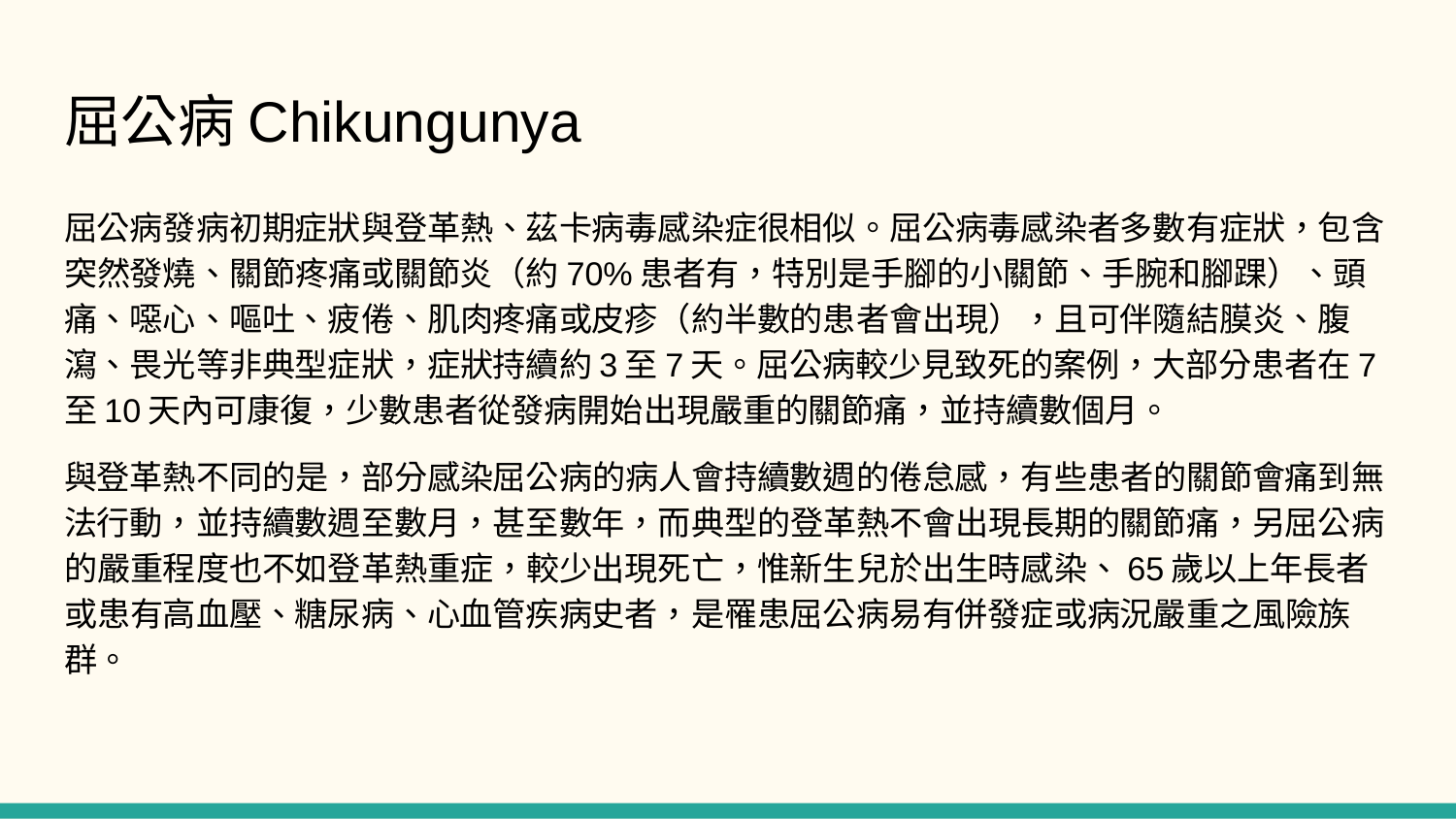

# 屈公病Chikungunya
屈公病發病初期症狀與登革熱、茲卡病毒感染症很相似。屈公病毒感染者多數有症狀，包含突然發燒、關節疼痛或關節炎（約70%患者有，特別是手腳的小關節、手腕和腳踝）、頭痛、噁心、嘔吐、疲倦、肌肉疼痛或皮疹（約半數的患者會出現），且可伴隨結膜炎、腹瀉、畏光等非典型症狀，症狀持續約3至7天。屈公病較少見致死的案例，大部分患者在7至10天內可康復，少數患者從發病開始出現嚴重的關節痛，並持續數個月。
與登革熱不同的是，部分感染屈公病的病人會持續數週的倦怠感，有些患者的關節會痛到無法行動，並持續數週至數月，甚至數年，而典型的登革熱不會出現長期的關節痛，另屈公病的嚴重程度也不如登革熱重症，較少出現死亡，惟新生兒於出生時感染、65歲以上年長者或患有高血壓、糖尿病、心血管疾病史者，是罹患屈公病易有併發症或病況嚴重之風險族群。